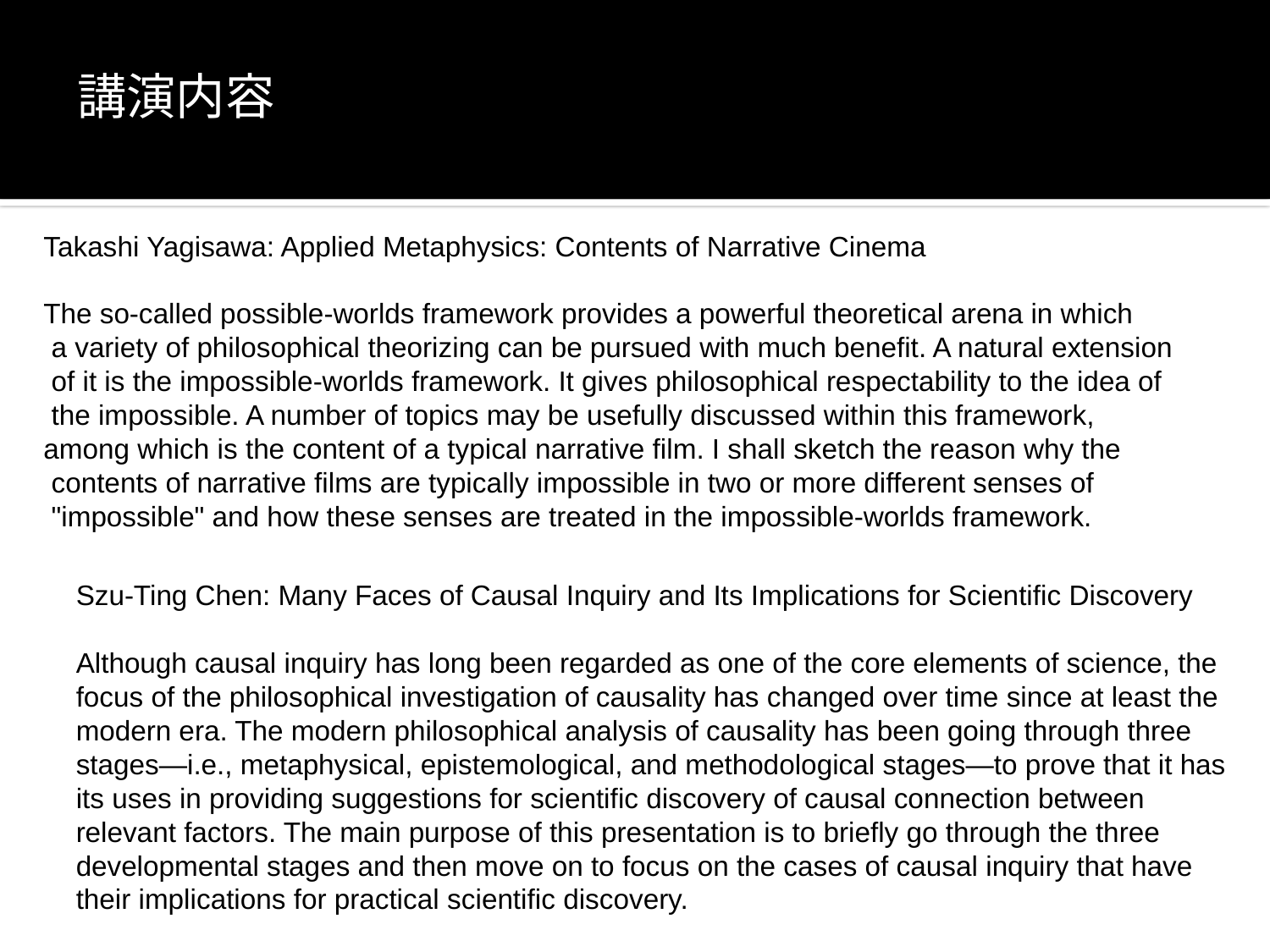

講演内容
Takashi Yagisawa: Applied Metaphysics: Contents of Narrative Cinema

The so-called possible-worlds framework provides a powerful theoretical arena in which
 a variety of philosophical theorizing can be pursued with much benefit. A natural extension
 of it is the impossible-worlds framework. It gives philosophical respectability to the idea of
 the impossible. A number of topics may be usefully discussed within this framework,
among which is the content of a typical narrative film. I shall sketch the reason why the
 contents of narrative films are typically impossible in two or more different senses of
 "impossible" and how these senses are treated in the impossible-worlds framework.
Szu-Ting Chen: Many Faces of Causal Inquiry and Its Implications for Scientific Discovery

Although causal inquiry has long been regarded as one of the core elements of science, the focus of the philosophical investigation of causality has changed over time since at least the modern era. The modern philosophical analysis of causality has been going through three stages—i.e., metaphysical, epistemological, and methodological stages—to prove that it has its uses in providing suggestions for scientific discovery of causal connection between relevant factors. The main purpose of this presentation is to briefly go through the three developmental stages and then move on to focus on the cases of causal inquiry that have their implications for practical scientific discovery.